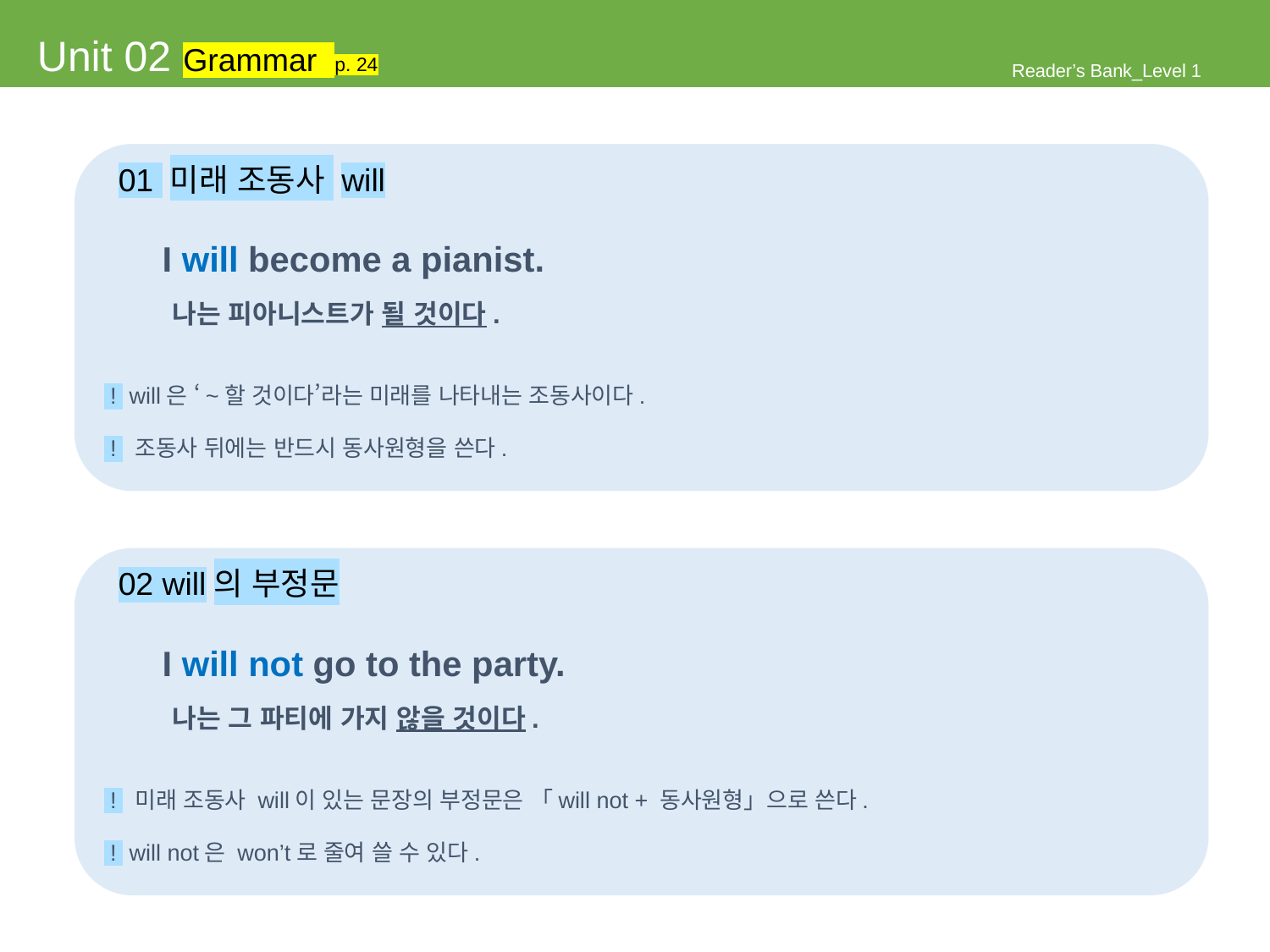

# Unit 02 Grammar  p. 24
Reader’s Bank_Level 1

  01 미래 조동사 will

      I will become a pianist.
      나는 피아니스트가 될 것이다.

 !  will은 ‘~할 것이다’라는 미래를 나타내는 조동사이다.
 !  조동사 뒤에는 반드시 동사원형을 쓴다.

  02 will의 부정문

      I will not go to the party.
      나는 그 파티에 가지 않을 것이다.

 !  미래 조동사 will이 있는 문장의 부정문은 「will not + 동사원형」으로 쓴다.
 !  will not은 won’t로 줄여 쓸 수 있다.